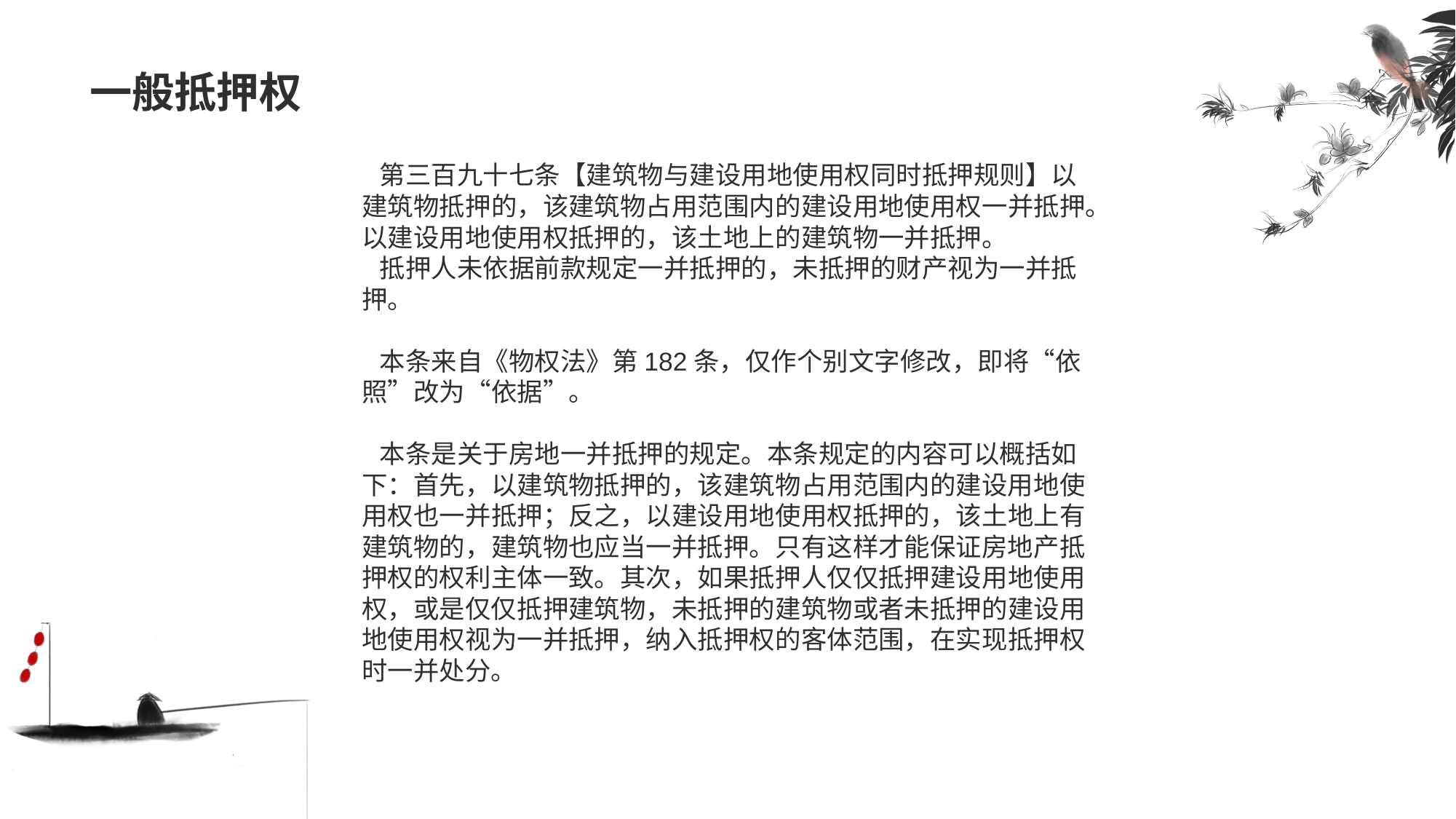

# 一般抵押权

  第三百九十七条【建筑物与建设用地使用权同时抵押规则】以建筑物抵押的，该建筑物占用范围内的建设用地使用权一并抵押。以建设用地使用权抵押的，该土地上的建筑物一并抵押。
  抵押人未依据前款规定一并抵押的，未抵押的财产视为一并抵押。

  本条来自《物权法》第182条，仅作个别文字修改，即将“依照”改为“依据”。

  本条是关于房地一并抵押的规定。本条规定的内容可以概括如下：首先，以建筑物抵押的，该建筑物占用范围内的建设用地使用权也一并抵押；反之，以建设用地使用权抵押的，该土地上有建筑物的，建筑物也应当一并抵押。只有这样才能保证房地产抵押权的权利主体一致。其次，如果抵押人仅仅抵押建设用地使用权，或是仅仅抵押建筑物，未抵押的建筑物或者未抵押的建设用地使用权视为一并抵押，纳入抵押权的客体范围，在实现抵押权时一并处分。
79